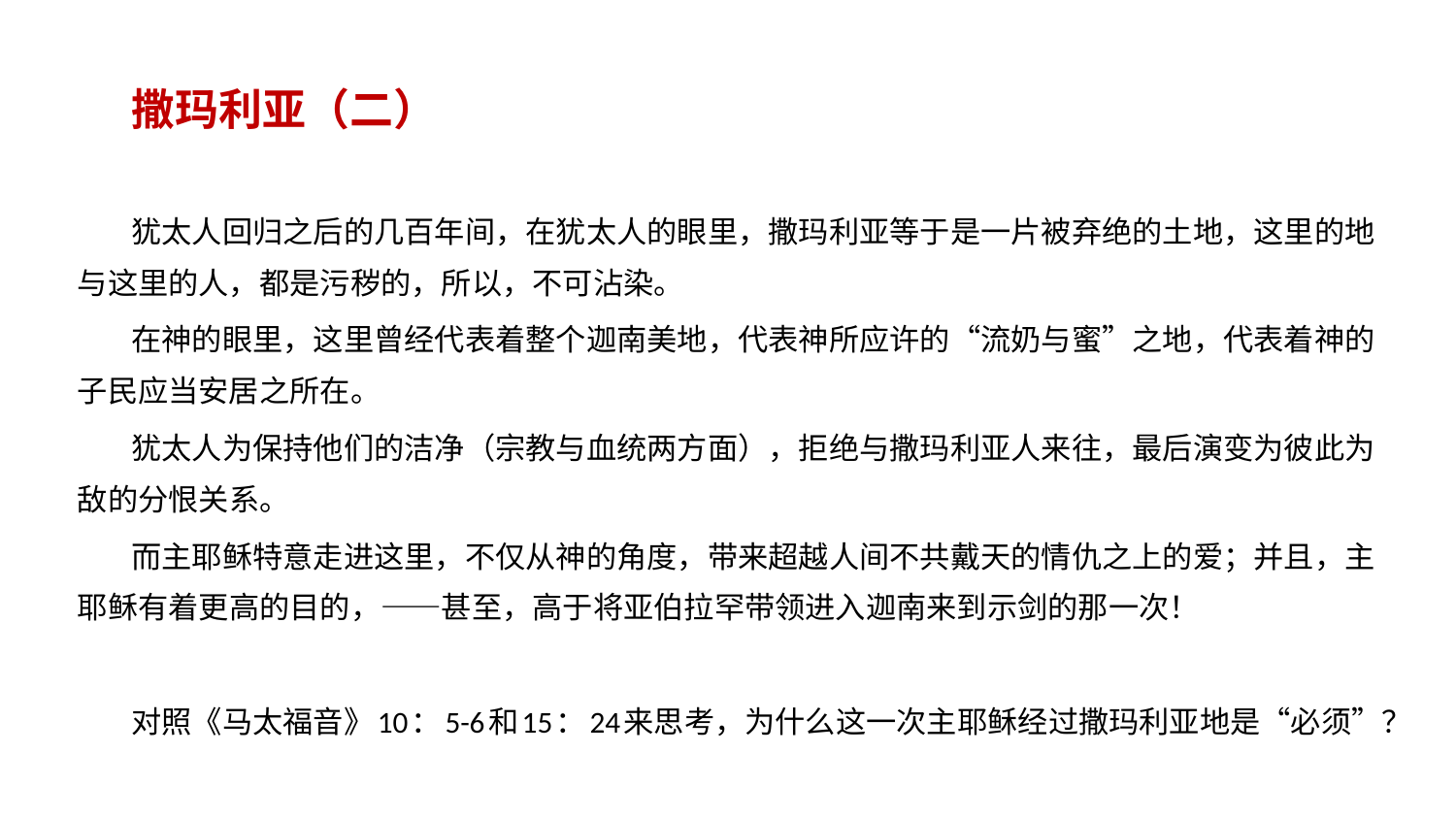

撒玛利亚（二）

犹太人回归之后的几百年间，在犹太人的眼里，撒玛利亚等于是一片被弃绝的土地，这里的地与这里的人，都是污秽的，所以，不可沾染。
在神的眼里，这里曾经代表着整个迦南美地，代表神所应许的“流奶与蜜”之地，代表着神的子民应当安居之所在。
犹太人为保持他们的洁净（宗教与血统两方面），拒绝与撒玛利亚人来往，最后演变为彼此为敌的分恨关系。
而主耶稣特意走进这里，不仅从神的角度，带来超越人间不共戴天的情仇之上的爱；并且，主耶稣有着更高的目的，——甚至，高于将亚伯拉罕带领进入迦南来到示剑的那一次！

对照《马太福音》10：5-6和15：24来思考，为什么这一次主耶稣经过撒玛利亚地是“必须”？